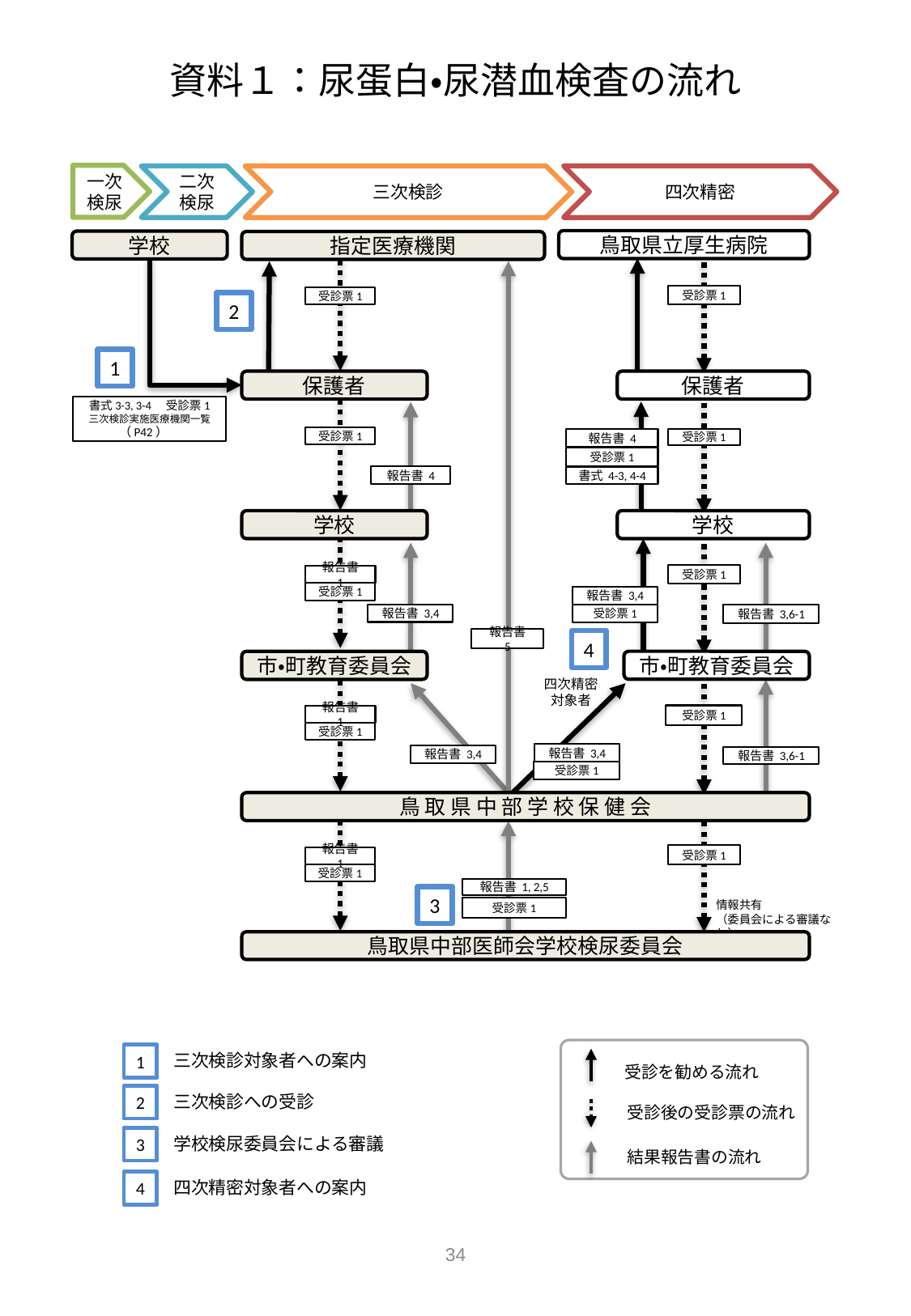

資料１：尿蛋白・尿潜血検査の流れ
一次
検尿
二次
検尿
三次検診
四次精密
鳥取県立厚生病院
学校
指定医療機関
受診票1
受診票1
2
1
保護者
保護者
書式3-3, 3-4　受診票1
三次検診実施医療機関一覧（P42）
受診票1
受診票1
報告書 4
受診票1
報告書 4
書式 4-3, 4-4
学校
学校
受診票1
報告書 1
受診票1
報告書 3,4
受診票1
報告書 3,4
報告書 3,6-1
報告書 5
4
市・町教育委員会
市・町教育委員会
四次精密
対象者
報告書 1
受診票1
受診票1
報告書 3,4
報告書 3,4
報告書 3,6-1
受診票1
鳥 取 県 中 部 学 校 保 健 会
受診票1
報告書 1
受診票1
報告書 1, 2,5
3
情報共有
（委員会による審議なし）
受診票1
鳥取県中部医師会学校検尿委員会

三次検診対象者への案内
1
受診を勧める流れ
三次検診への受診
2
受診後の受診票の流れ
学校検尿委員会による審議
3
結果報告書の流れ
四次精密対象者への案内
4
34